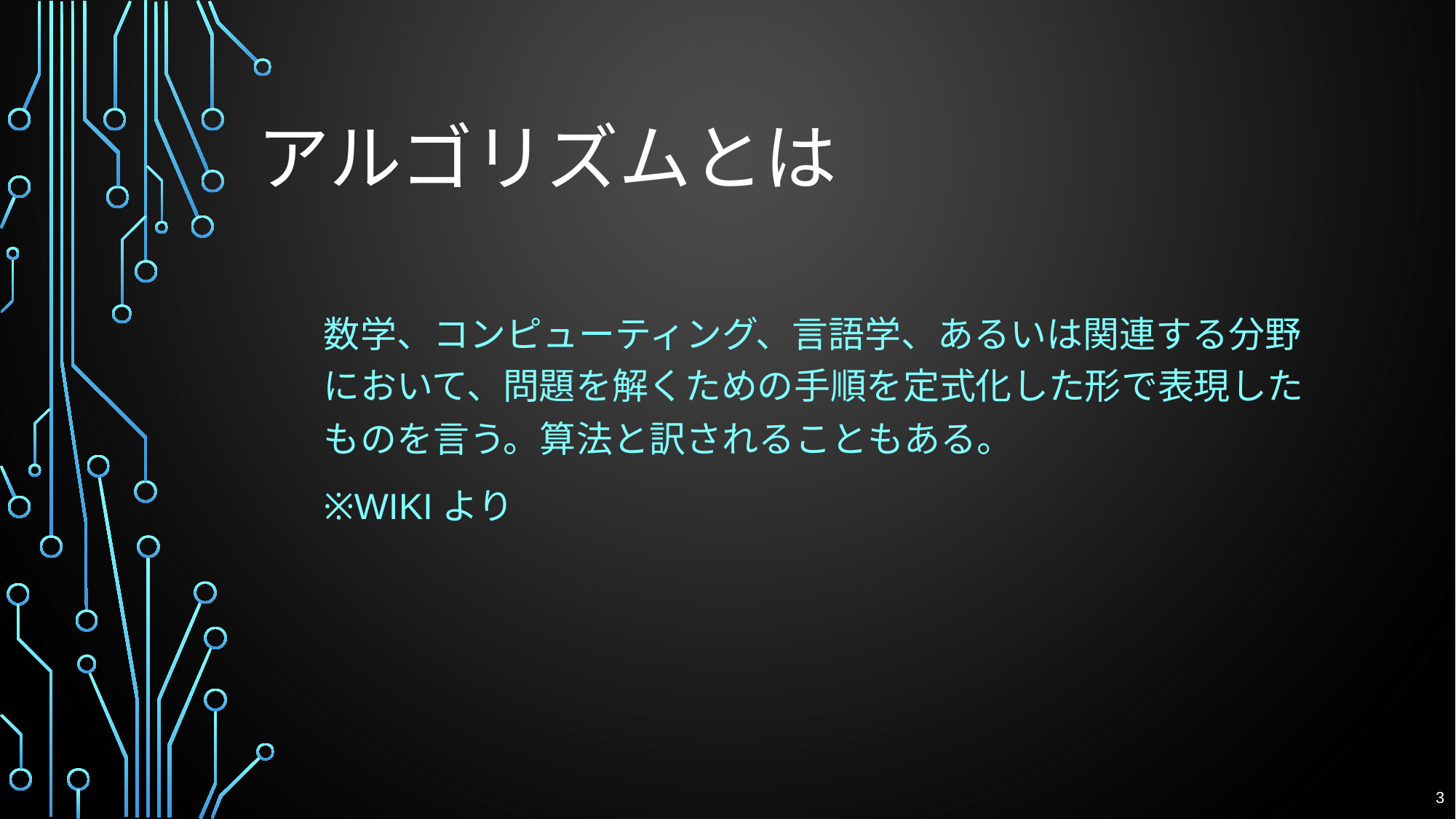

# アルゴリズムとは

数学、コンピューティング、言語学、あるいは関連する分野において、問題を解くための手順を定式化した形で表現したものを言う。算法と訳されることもある。
※WIKIより
3